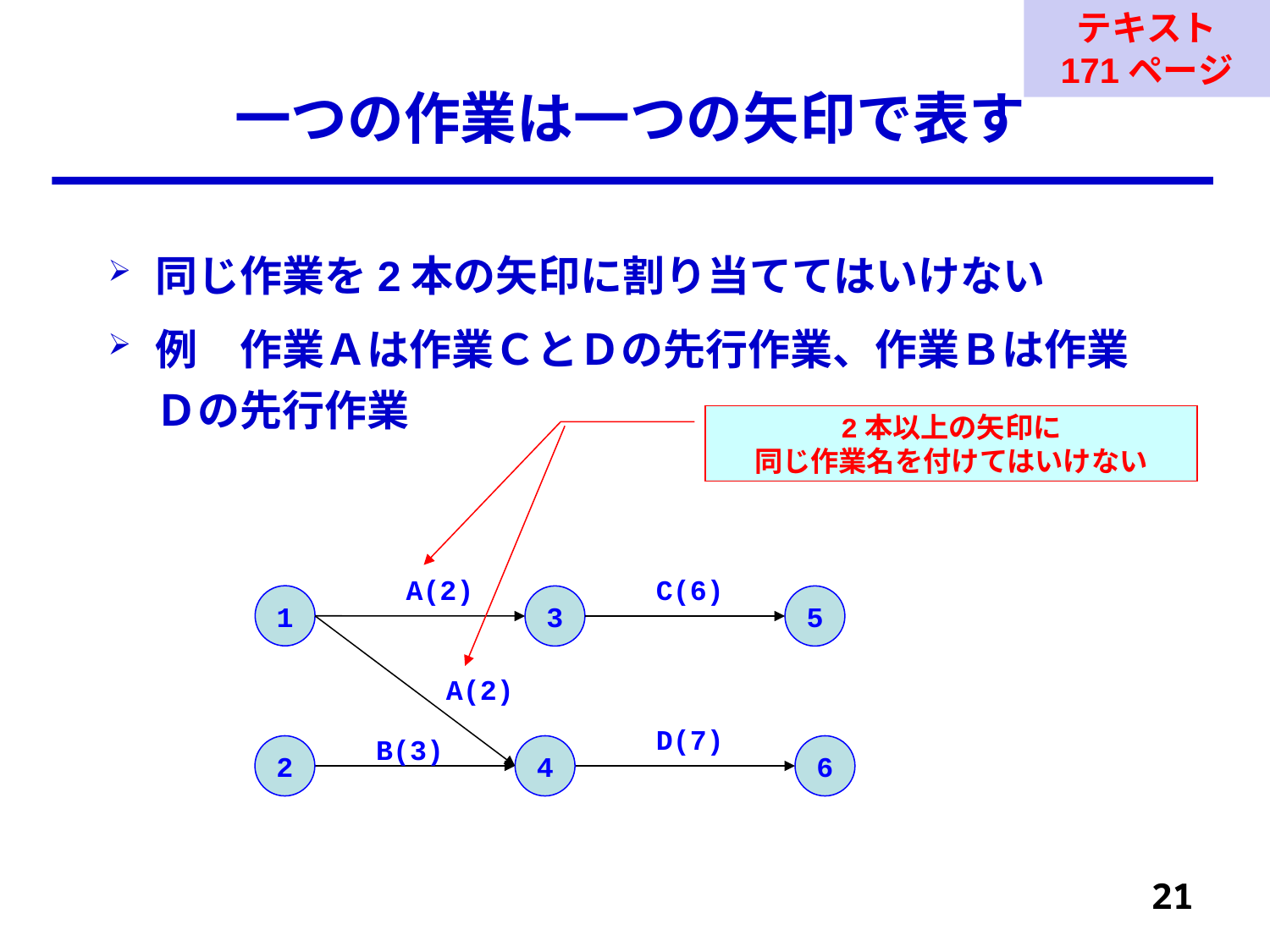

テキスト
171ページ
# 一つの作業は一つの矢印で表す
同じ作業を2本の矢印に割り当ててはいけない
例　作業Ａは作業ＣとＤの先行作業、作業Ｂは作業Ｄの先行作業
2本以上の矢印に
同じ作業名を付けてはいけない

A(2)
C(6)
1
3
5
A(2)
D(7)
B(3)
2
4
6
21